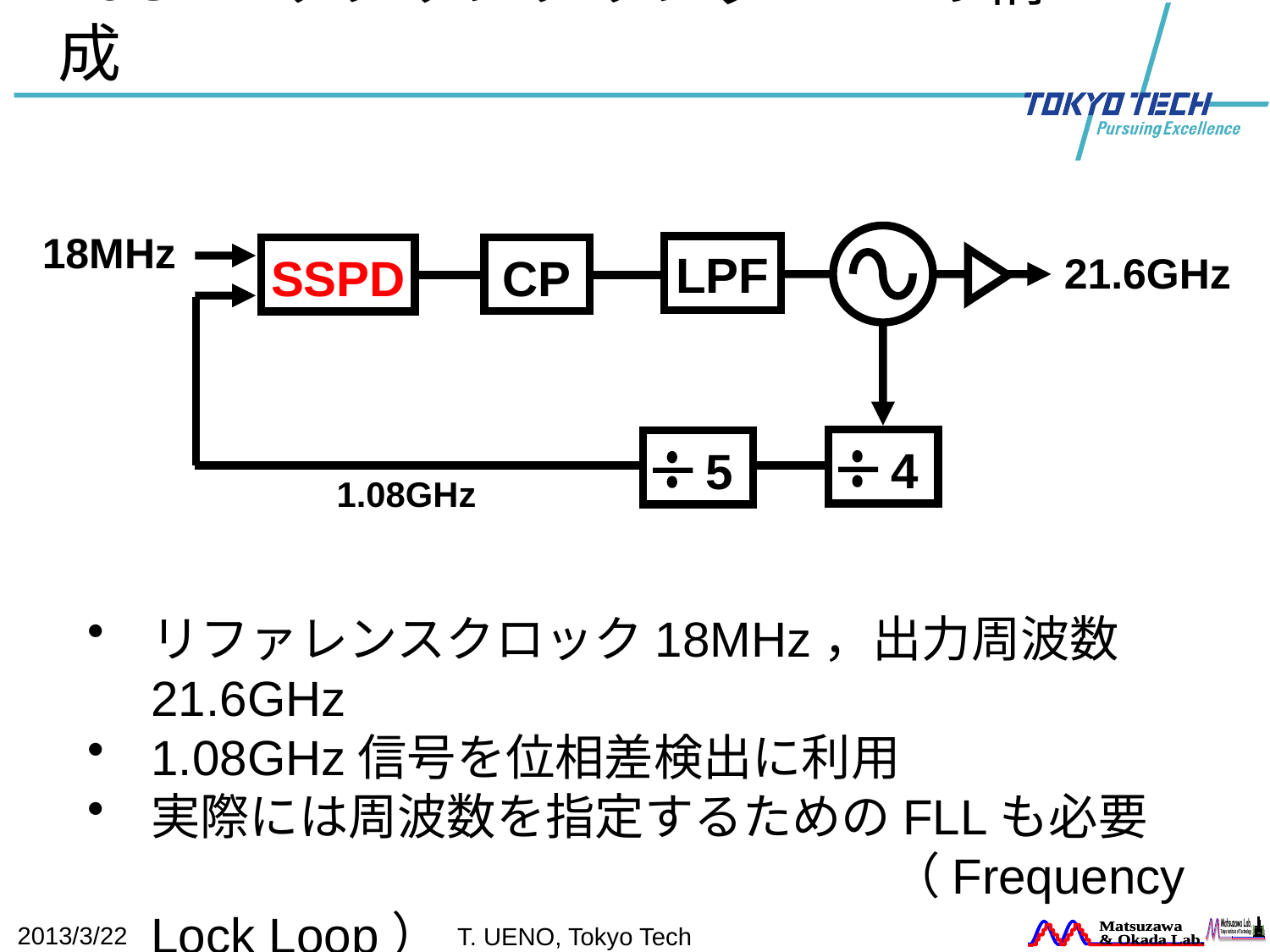

# 20GHzサブサンプリングPLLの構成
18MHz

LPF
21.6GHz
CP
SSPD

4
5

1.08GHz
リファレンスクロック18MHz，出力周波数21.6GHz
1.08GHz信号を位相差検出に利用
実際には周波数を指定するためのFLLも必要
　　　　　　　　　　　　　　　（Frequency Lock Loop）
2013/3/22
T. UENO, Tokyo Tech